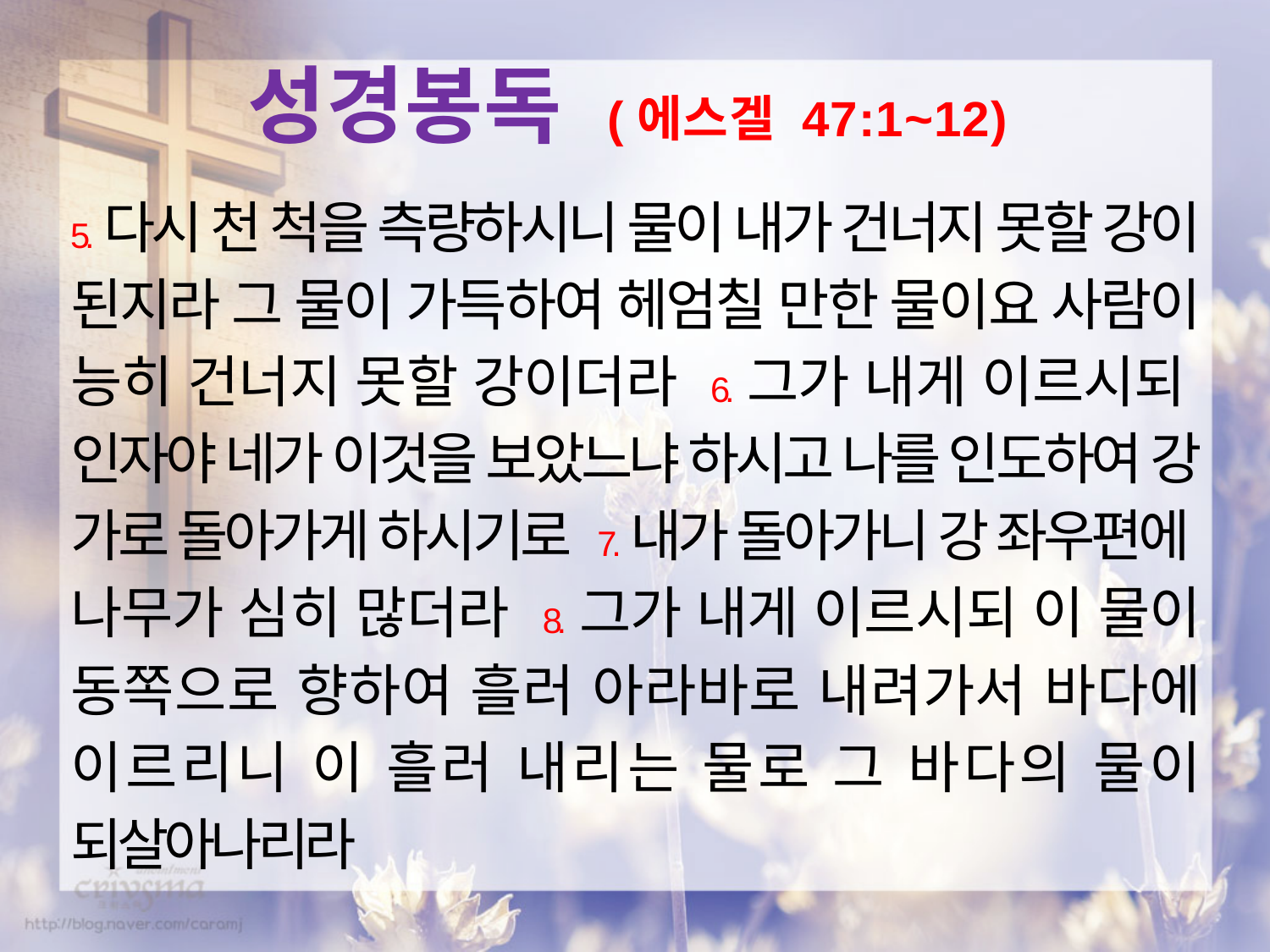

성경봉독 (에스겔 47:1~12)
5.다시 천 척을 측량하시니 물이 내가 건너지 못할 강이 된지라 그 물이 가득하여 헤엄칠 만한 물이요 사람이 능히 건너지 못할 강이더라 6.그가 내게 이르시되 인자야 네가 이것을 보았느냐 하시고 나를 인도하여 강 가로 돌아가게 하시기로 7.내가 돌아가니 강 좌우편에 나무가 심히 많더라 8.그가 내게 이르시되 이 물이 동쪽으로 향하여 흘러 아라바로 내려가서 바다에 이르리니 이 흘러 내리는 물로 그 바다의 물이 되살아나리라